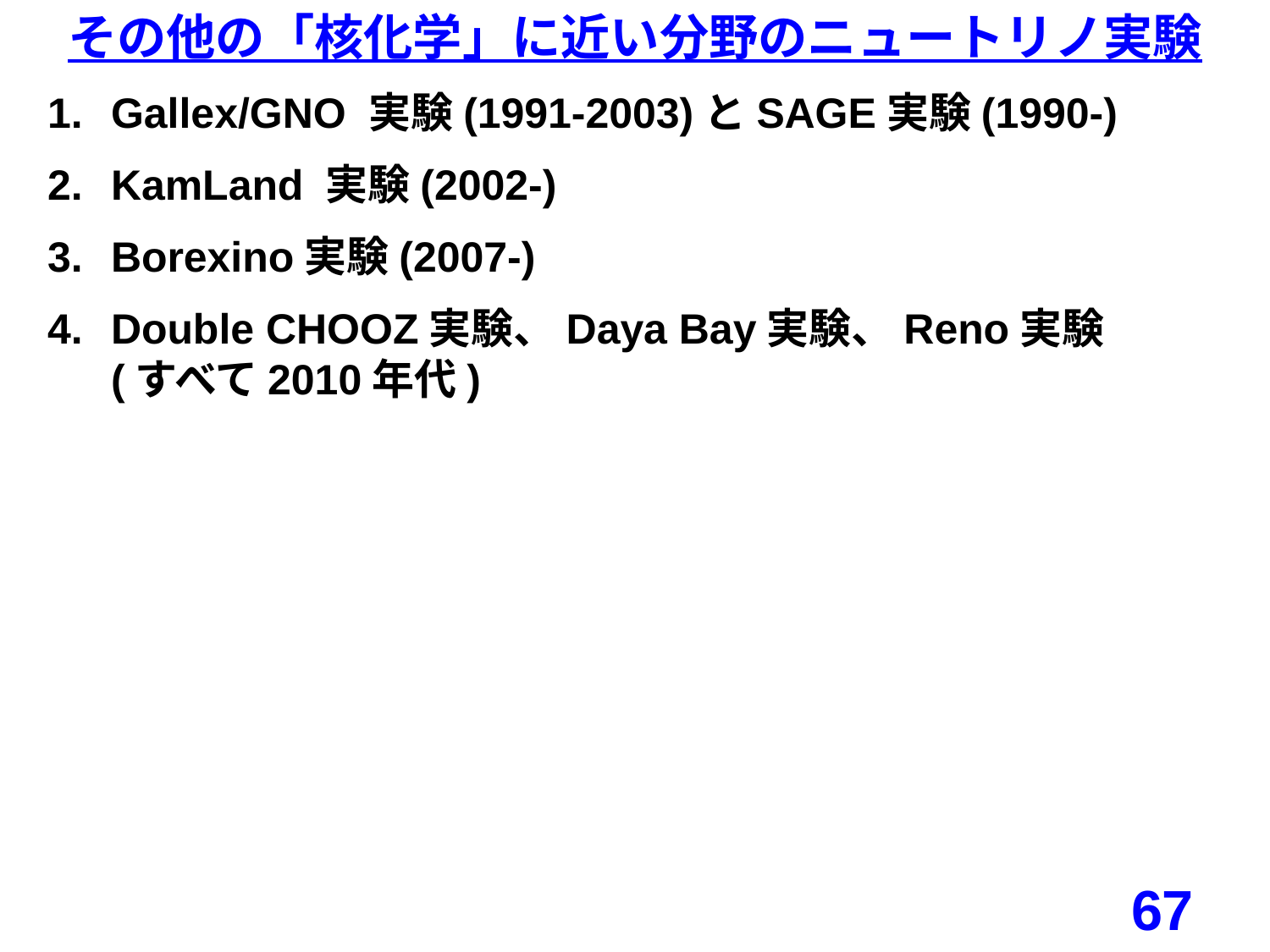

その他の「核化学」に近い分野のニュートリノ実験
Gallex/GNO 実験(1991-2003)とSAGE実験(1990-)
KamLand 実験(2002-)
Borexino実験(2007-)
Double CHOOZ実験、Daya Bay実験、Reno実験
(すべて2010年代)
67